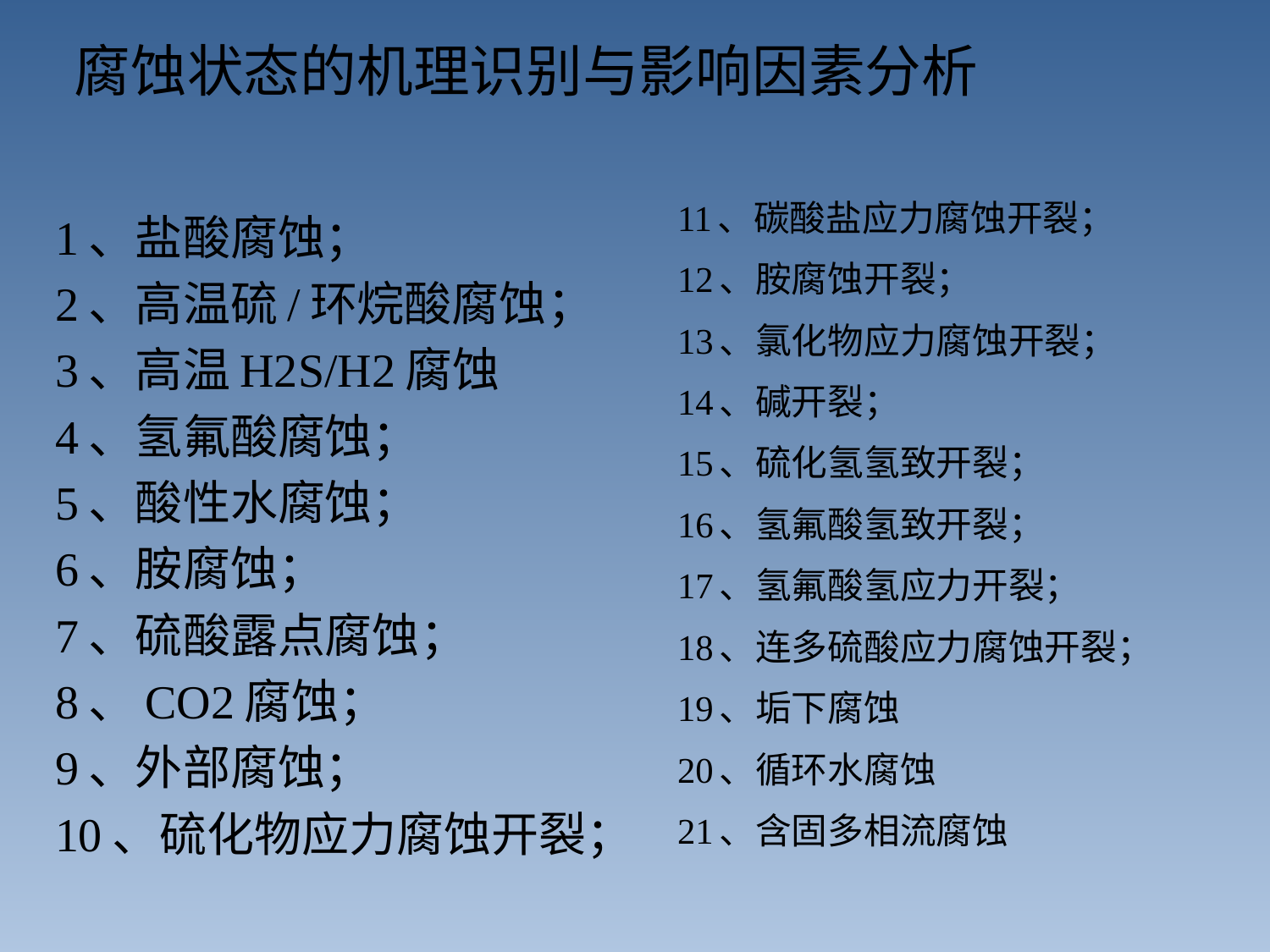

# 腐蚀状态的机理识别与影响因素分析

11、碳酸盐应力腐蚀开裂；
12、胺腐蚀开裂；
13、氯化物应力腐蚀开裂；
14、碱开裂；
15、硫化氢氢致开裂；
16、氢氟酸氢致开裂；
17、氢氟酸氢应力开裂；
18、连多硫酸应力腐蚀开裂；
19、垢下腐蚀
20、循环水腐蚀
21、含固多相流腐蚀

1、盐酸腐蚀；
2、高温硫/环烷酸腐蚀；
3、高温H2S/H2腐蚀
4、氢氟酸腐蚀；
5、酸性水腐蚀；
6、胺腐蚀；
7、硫酸露点腐蚀；
8、CO2腐蚀；
9、外部腐蚀；
10、硫化物应力腐蚀开裂；